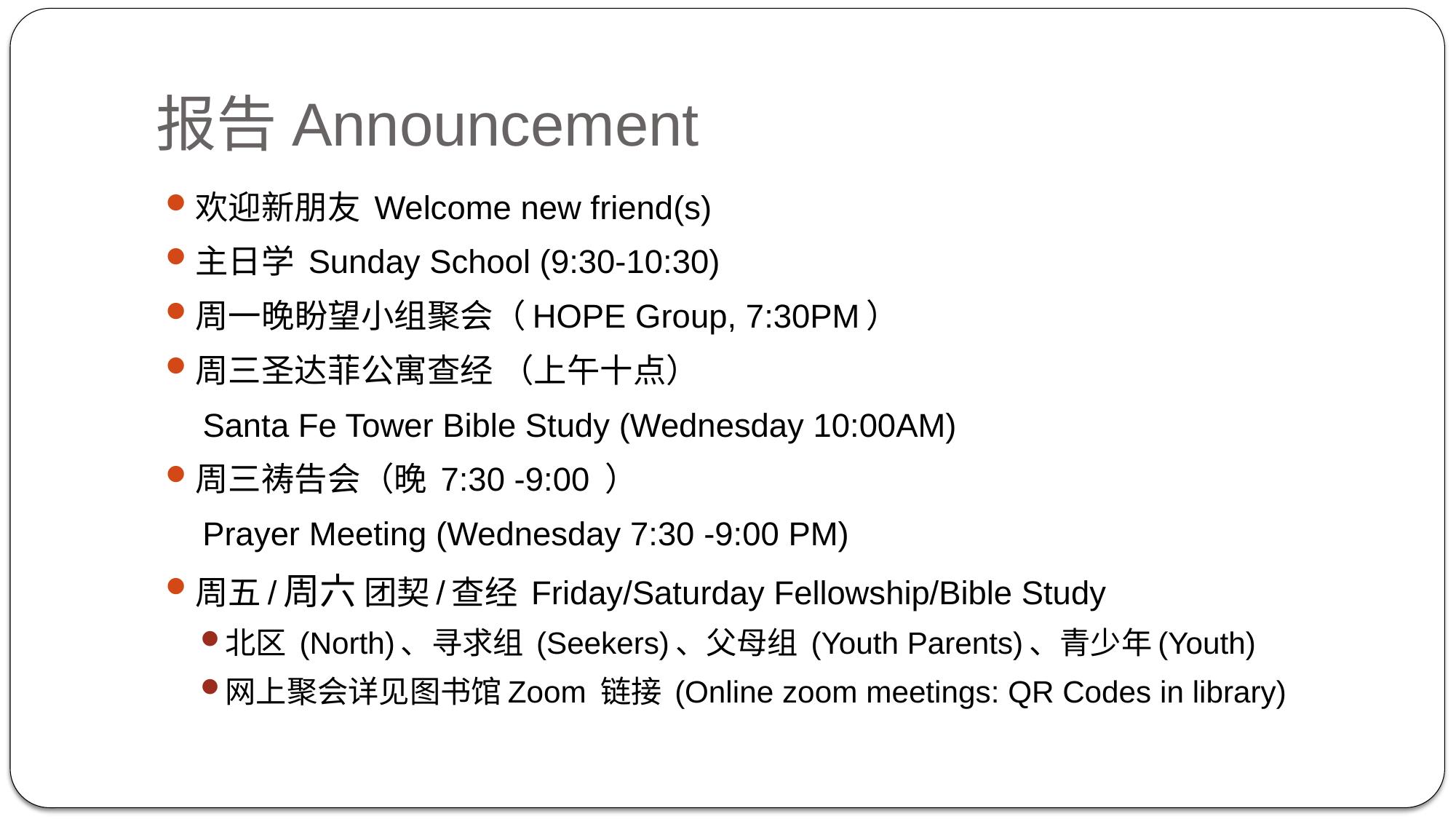

# 报告Announcement
欢迎新朋友 Welcome new friend(s)
主日学 Sunday School (9:30-10:30)
周一晚盼望小组聚会（HOPE Group, 7:30PM）
周三圣达菲公寓查经 （上午十点）
Santa Fe Tower Bible Study (Wednesday 10:00AM)
周三祷告会（晚 7:30 -9:00 ）
    Prayer Meeting (Wednesday 7:30 -9:00 PM)
周五/周六 团契/查经 Friday/Saturday Fellowship/Bible Study
北区 (North)、寻求组 (Seekers)、父母组 (Youth Parents)、青少年(Youth)
网上聚会详见图书馆Zoom 链接 (Online zoom meetings: QR Codes in library)